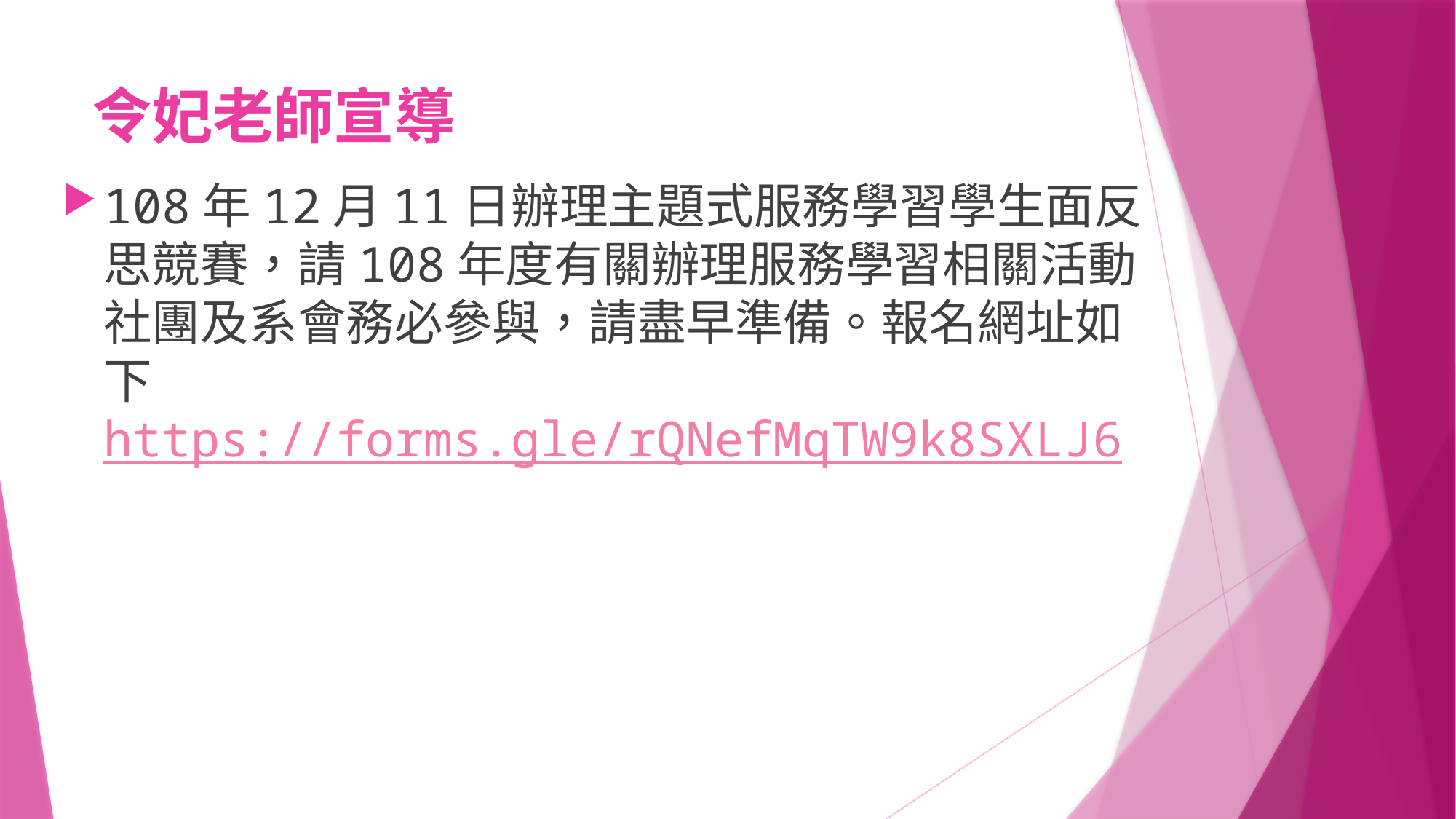

# 令妃老師宣導
108年12月11日辦理主題式服務學習學生面反思競賽，請108年度有關辦理服務學習相關活動社團及系會務必參與，請盡早準備。報名網址如下https://forms.gle/rQNefMqTW9k8SXLJ6